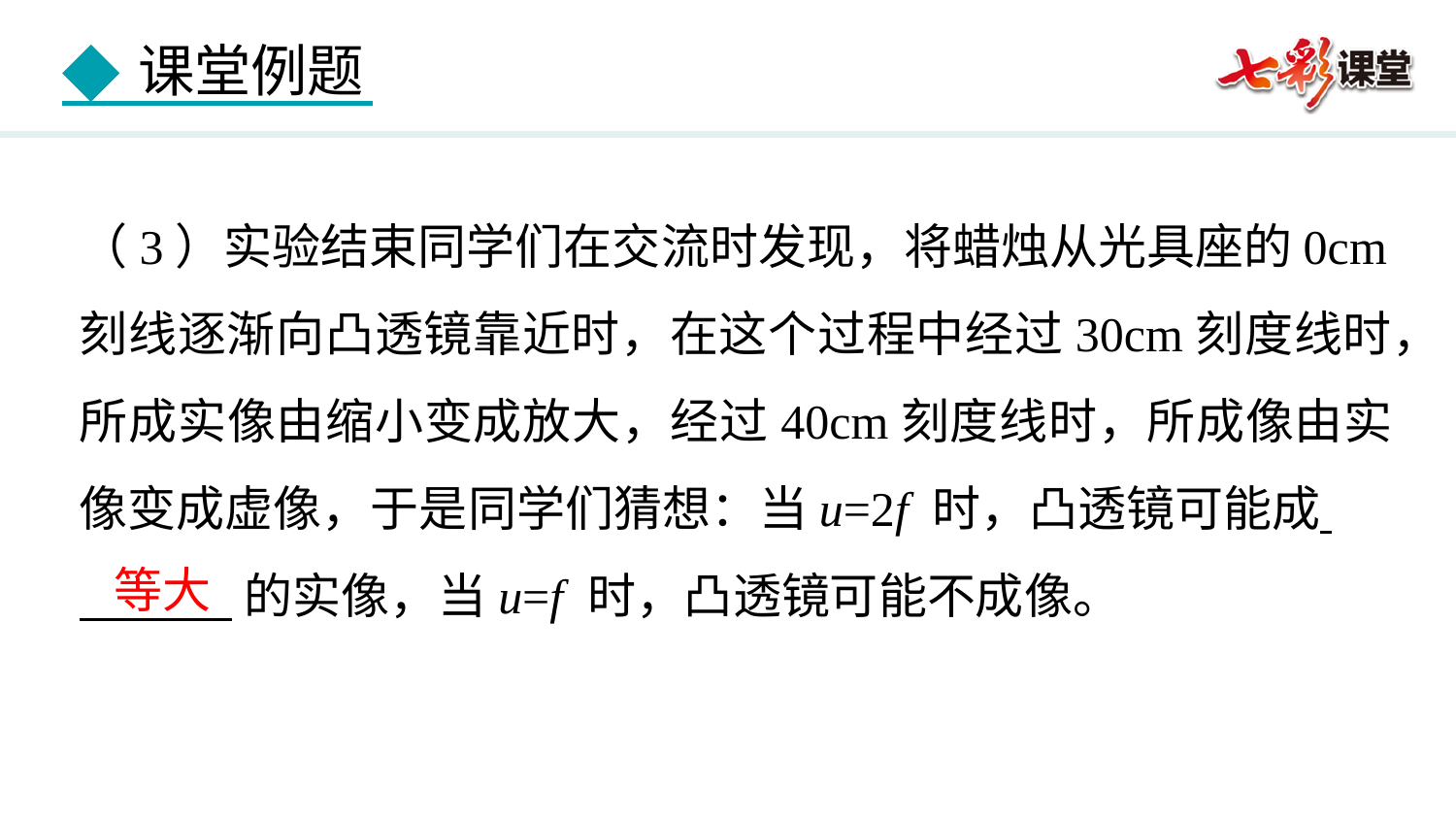

（3）实验结束同学们在交流时发现，将蜡烛从光具座的0cm刻线逐渐向凸透镜靠近时，在这个过程中经过30cm刻度线时，所成实像由缩小变成放大，经过40cm刻度线时，所成像由实像变成虚像，于是同学们猜想：当u=2f 时，凸透镜可能成
              的实像，当u=f 时，凸透镜可能不成像。
等大